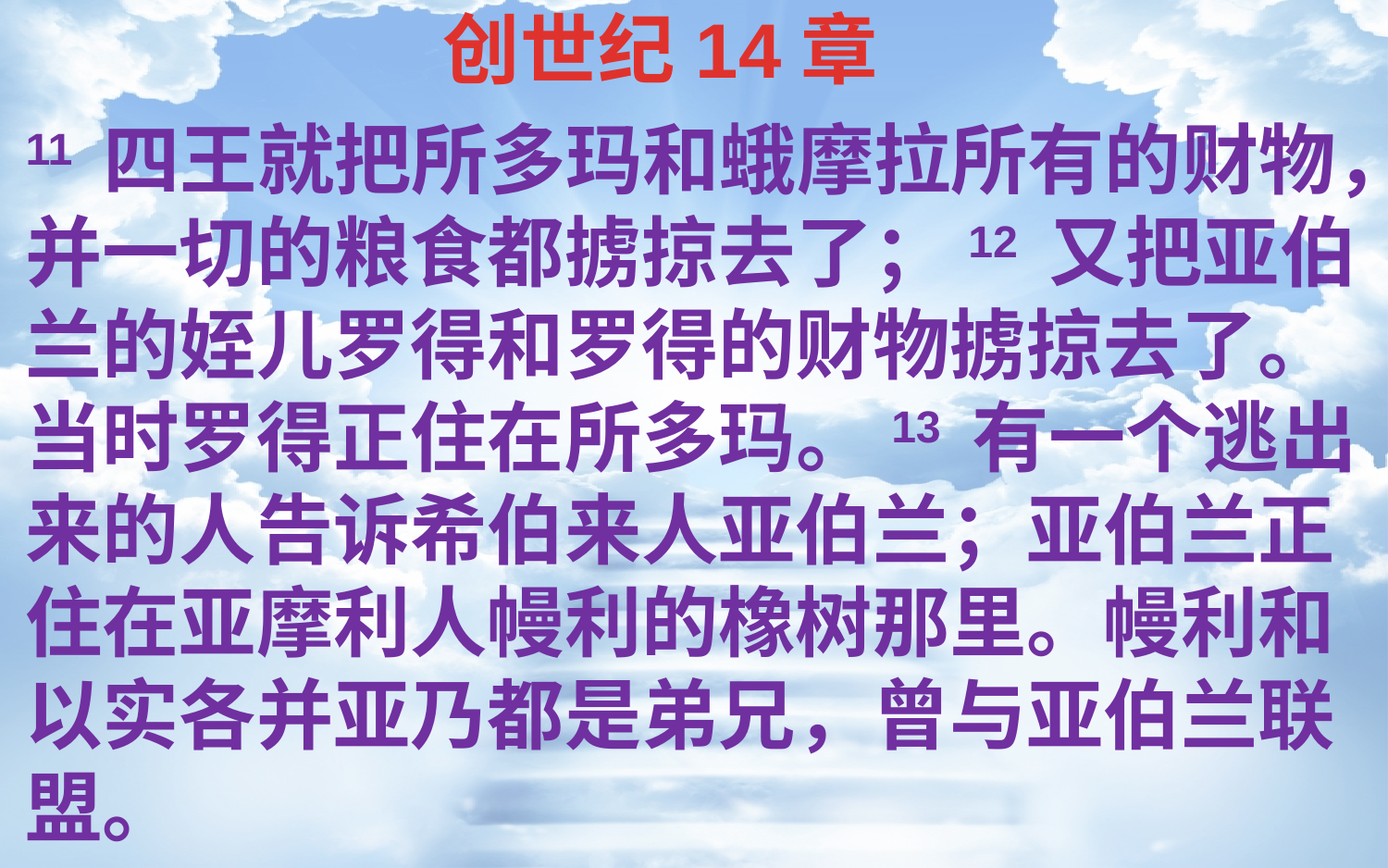

创世纪14章
11 四王就把所多玛和蛾摩拉所有的财物，并一切的粮食都掳掠去了；12 又把亚伯兰的姪儿罗得和罗得的财物掳掠去了。当时罗得正住在所多玛。13 有一个逃出来的人告诉希伯来人亚伯兰；亚伯兰正住在亚摩利人幔利的橡树那里。幔利和以实各并亚乃都是弟兄，曾与亚伯兰联盟。